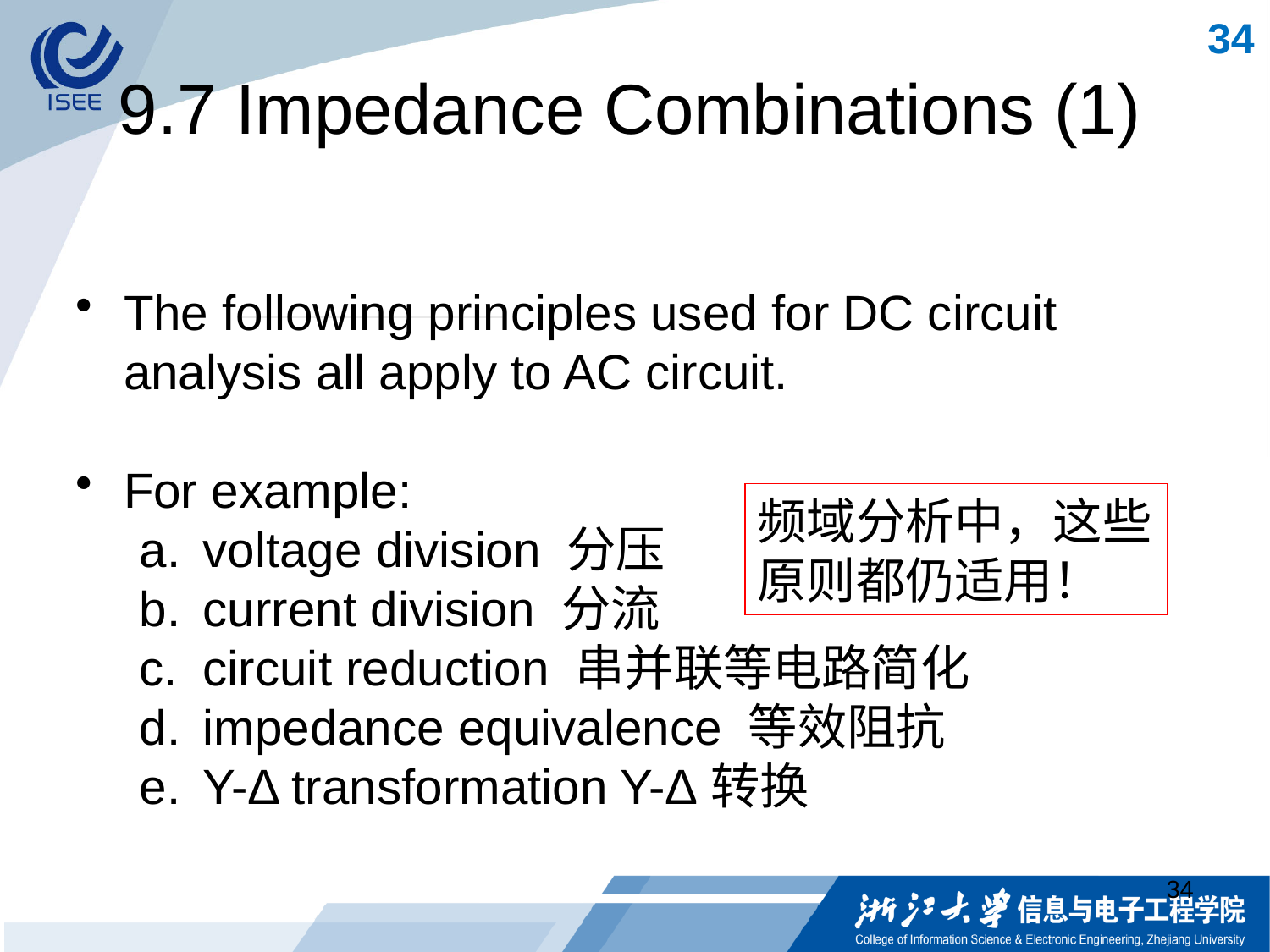

34
# 9.7 Impedance Combinations (1)
The following principles used for DC circuit analysis all apply to AC circuit.

For example:
voltage division 分压
current division 分流
circuit reduction 串并联等电路简化
impedance equivalence 等效阻抗
Y-Δ transformation Y-Δ转换

频域分析中，这些原则都仍适用！
34